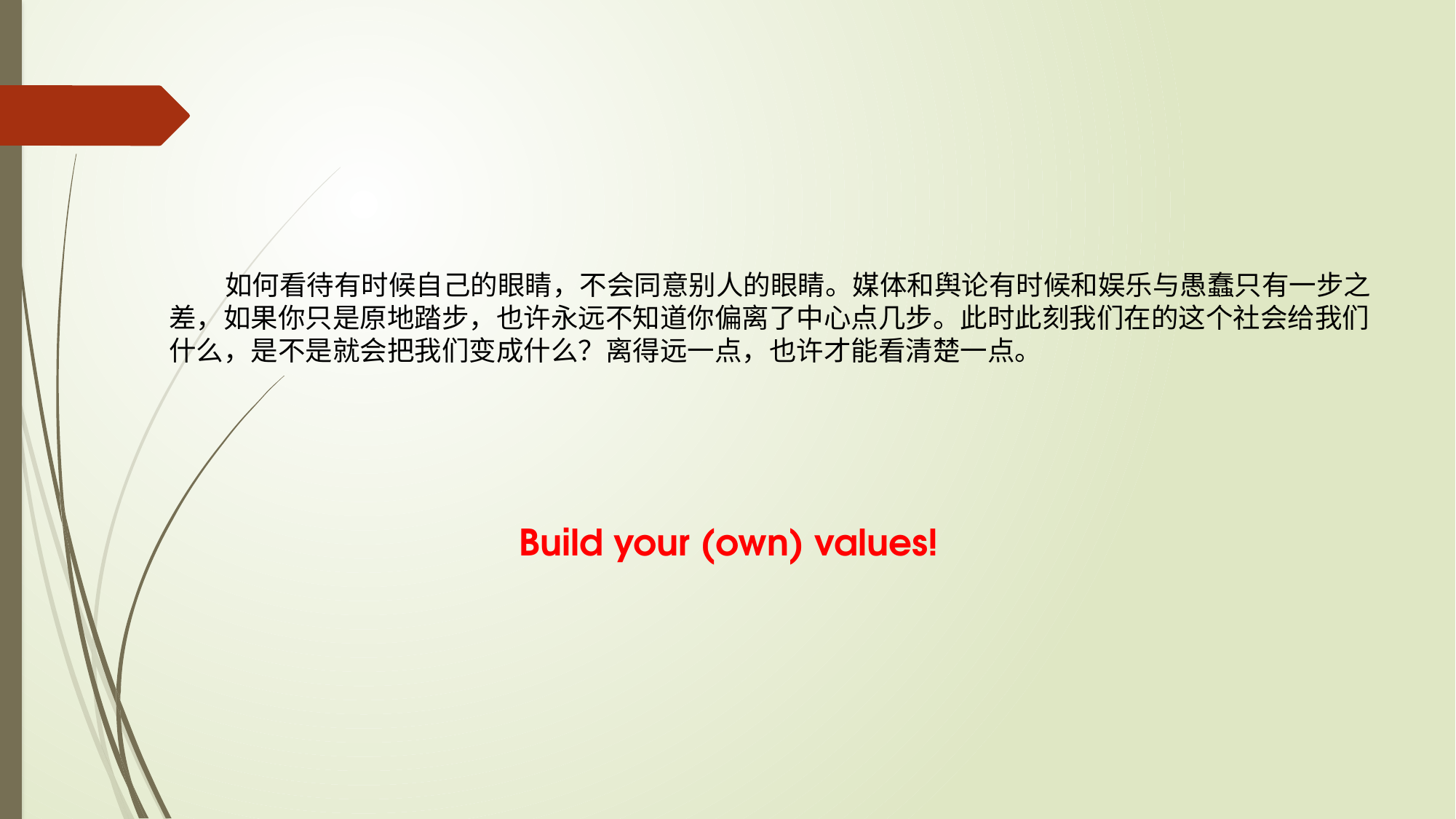

如何看待有时候自己的眼睛，不会同意别人的眼睛。媒体和舆论有时候和娱乐与愚蠢只有一步之差，如果你只是原地踏步，也许永远不知道你偏离了中心点几步。此时此刻我们在的这个社会给我们什么，是不是就会把我们变成什么？离得远一点，也许才能看清楚一点。

Build your (own) values!